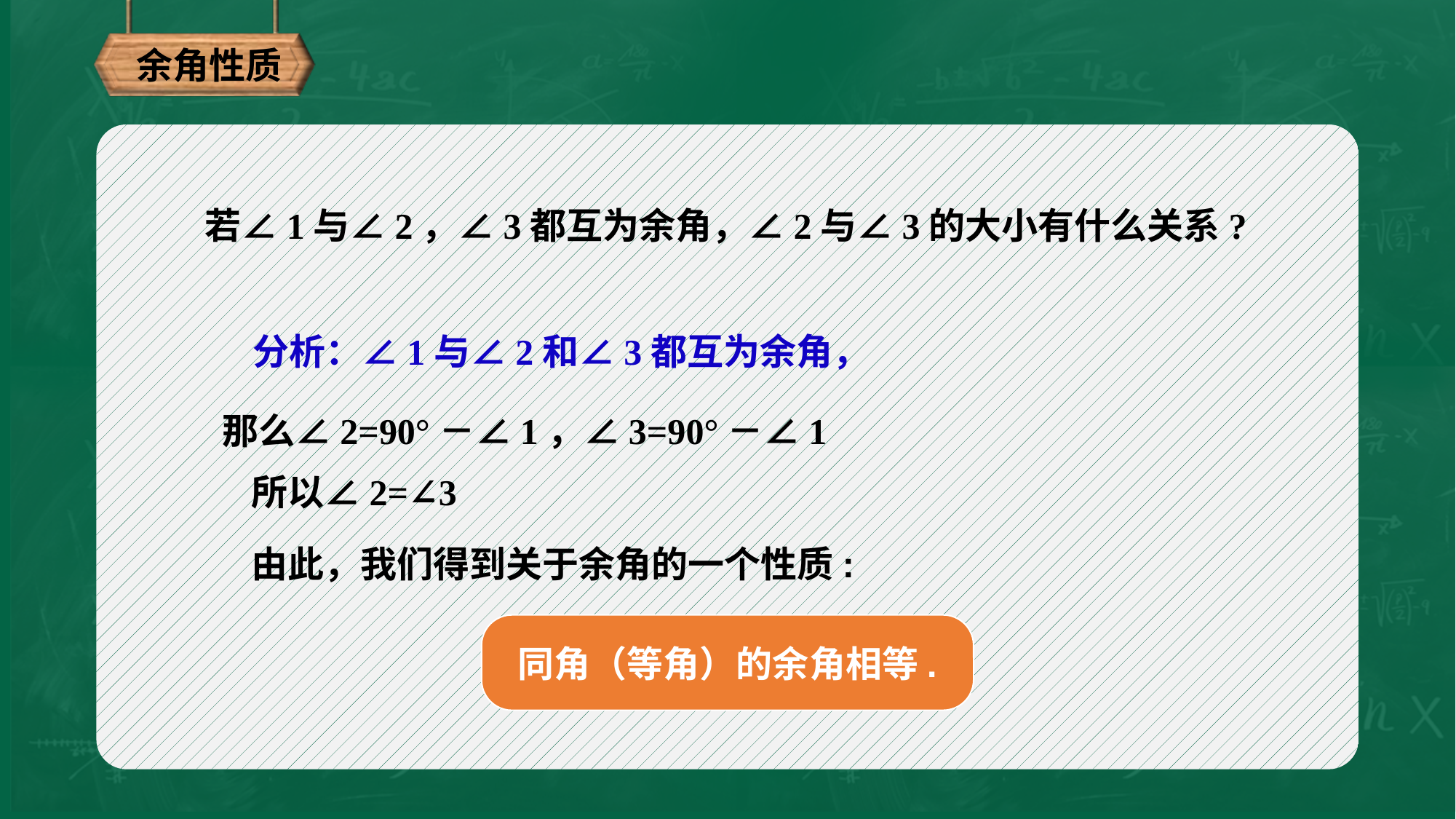

余角性质
若∠1与∠2，∠3都互为余角，∠2与∠3的大小有什么关系?
分析：∠1与∠2和∠3都互为余角，
那么∠2=90°－∠1，∠3=90°－∠1
所以∠2=∠3
由此，我们得到关于余角的一个性质:
同角（等角）的余角相等.